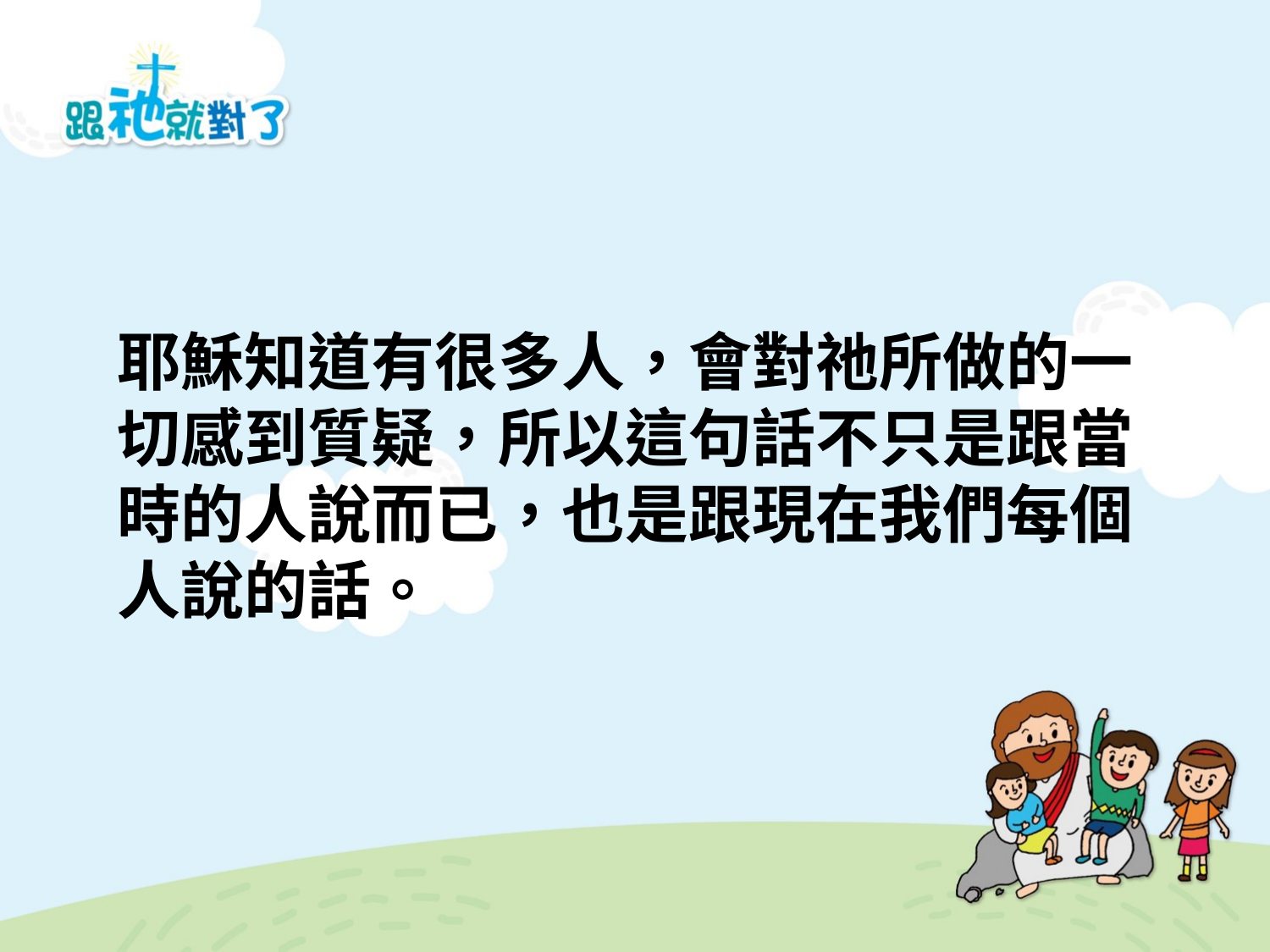

耶穌知道有很多人，會對祂所做的一切感到質疑，所以這句話不只是跟當時的人說而已，也是跟現在我們每個人說的話。